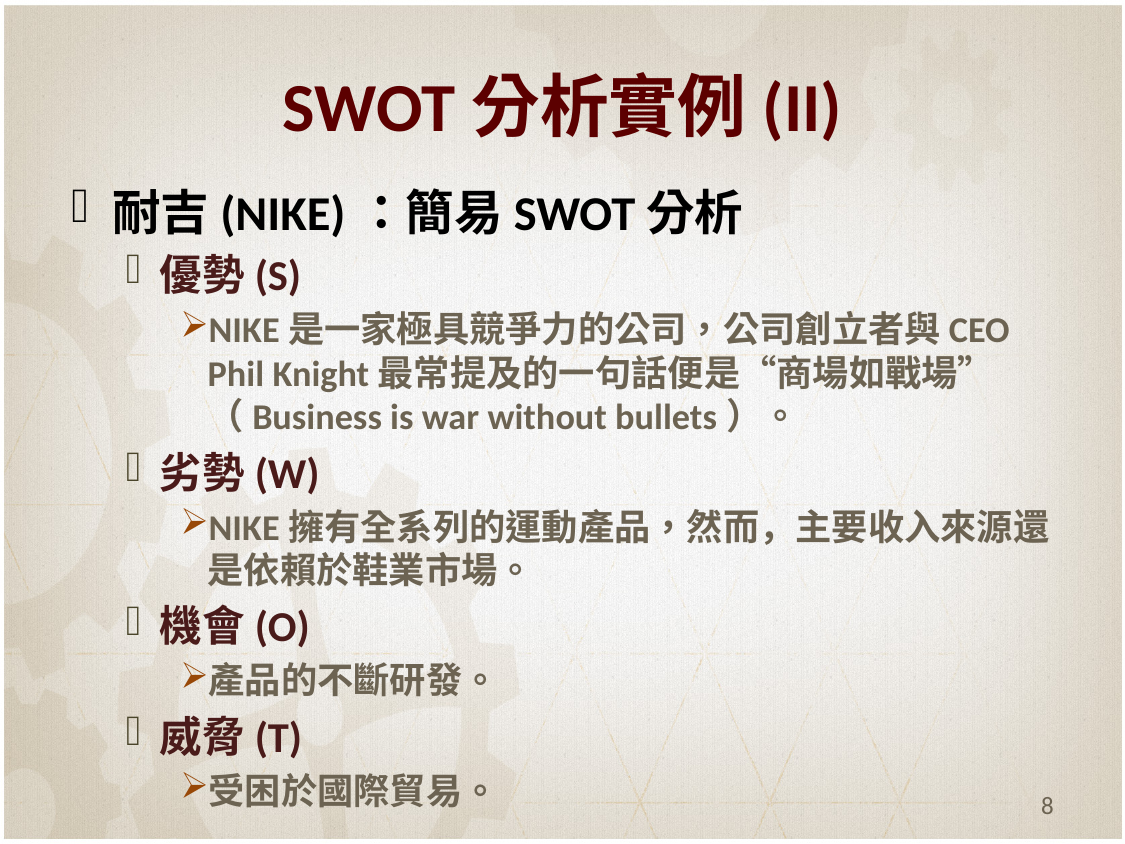

# SWOT分析實例(II)
耐吉(NIKE)：簡易SWOT分析
優勢(S)
NIKE是一家極具競爭力的公司，公司創立者與CEO Phil Knight最常提及的一句話便是“商場如戰場”（Business is war without bullets）。
劣勢(W)
NIKE擁有全系列的運動產品，然而，主要收入來源還是依賴於鞋業市場。
機會(O)
產品的不斷研發。
威脅(T)
受困於國際貿易。
8